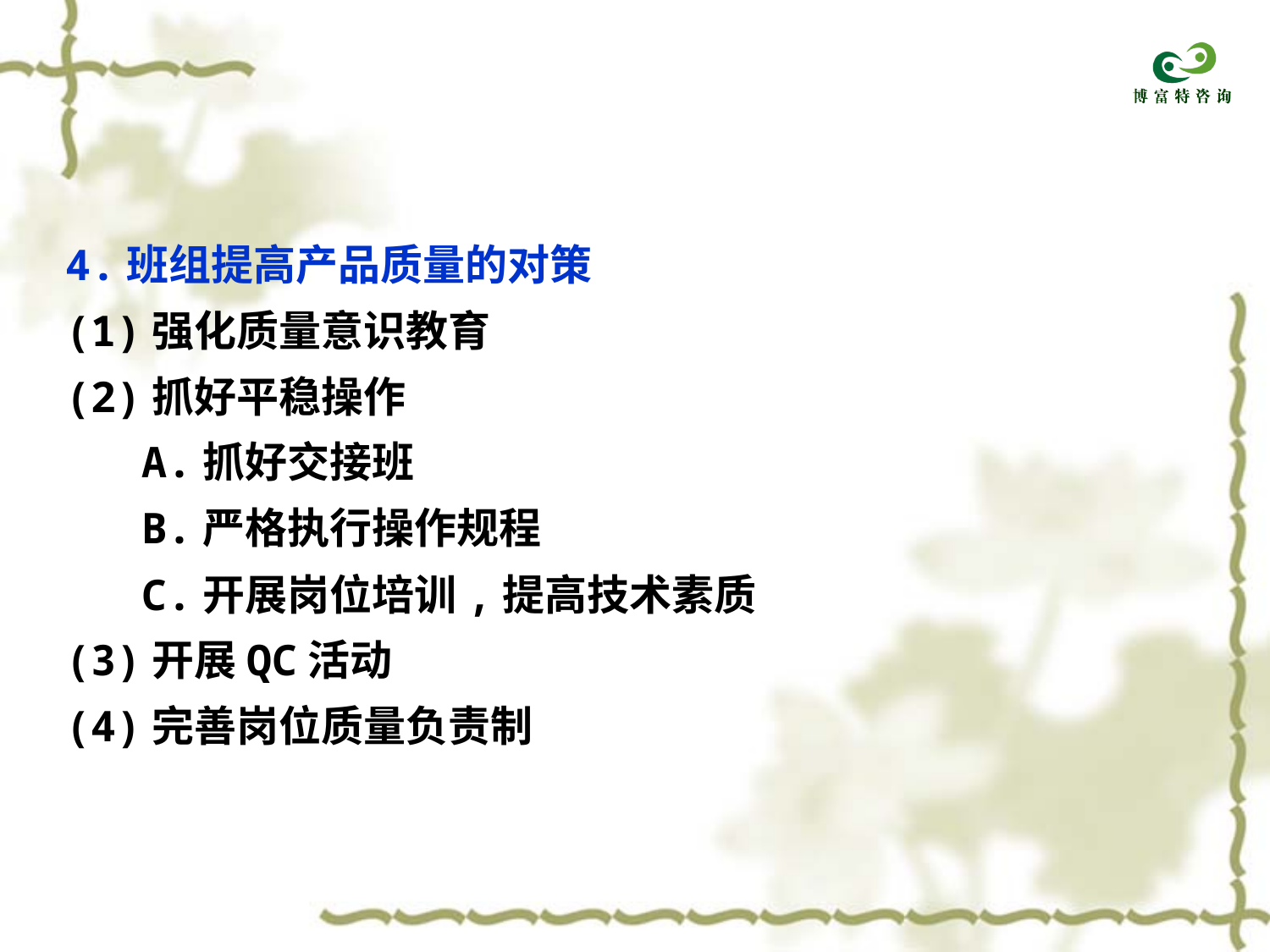

4.班组提高产品质量的对策
(1)强化质量意识教育
(2)抓好平稳操作
   A.抓好交接班
   B.严格执行操作规程
   C.开展岗位培训,提高技术素质
(3)开展QC活动
(4)完善岗位质量负责制